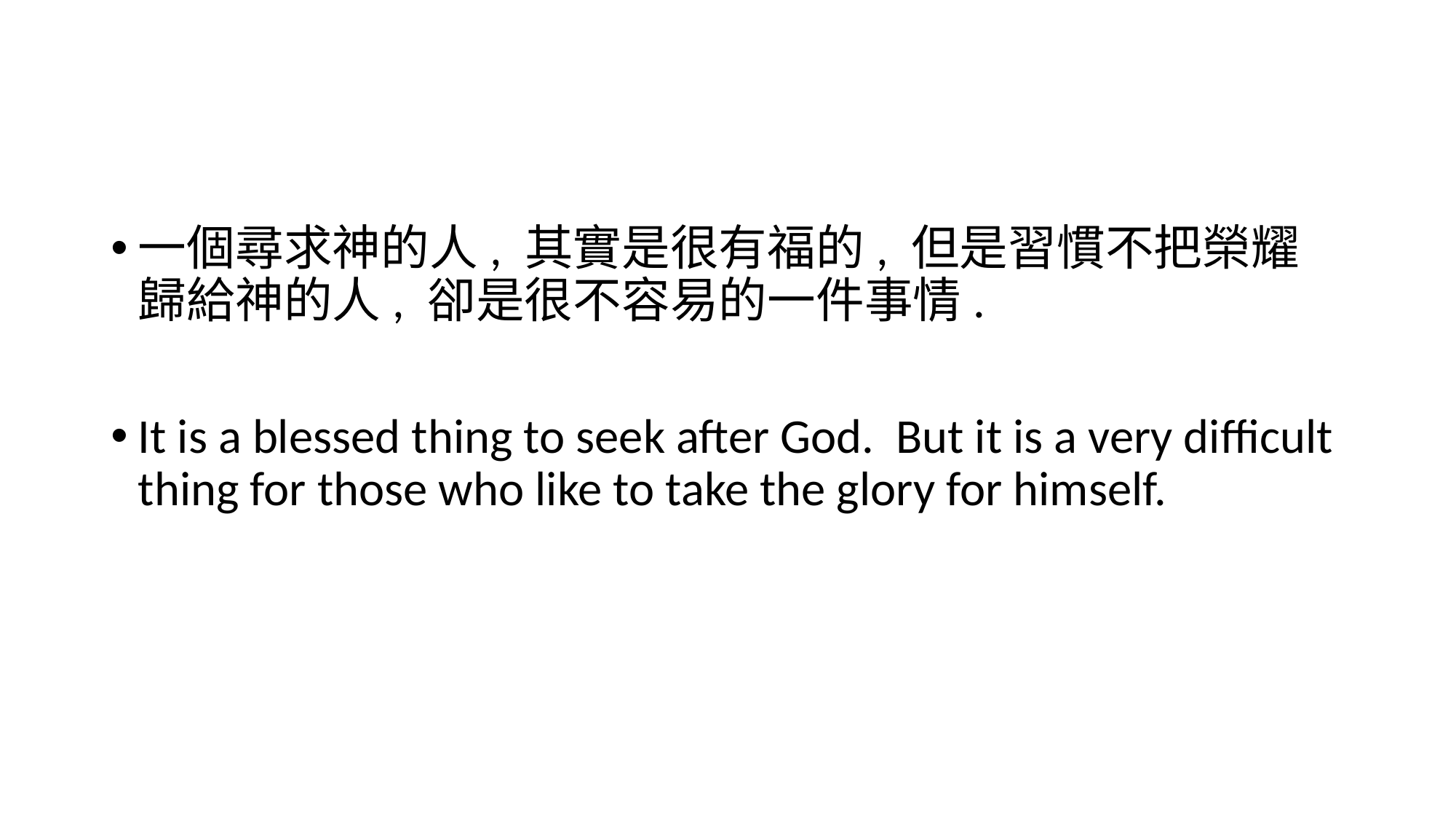

#
一個尋求神的人, 其實是很有福的, 但是習慣不把榮耀歸給神的人, 卻是很不容易的一件事情.

It is a blessed thing to seek after God.  But it is a very difficult thing for those who like to take the glory for himself.